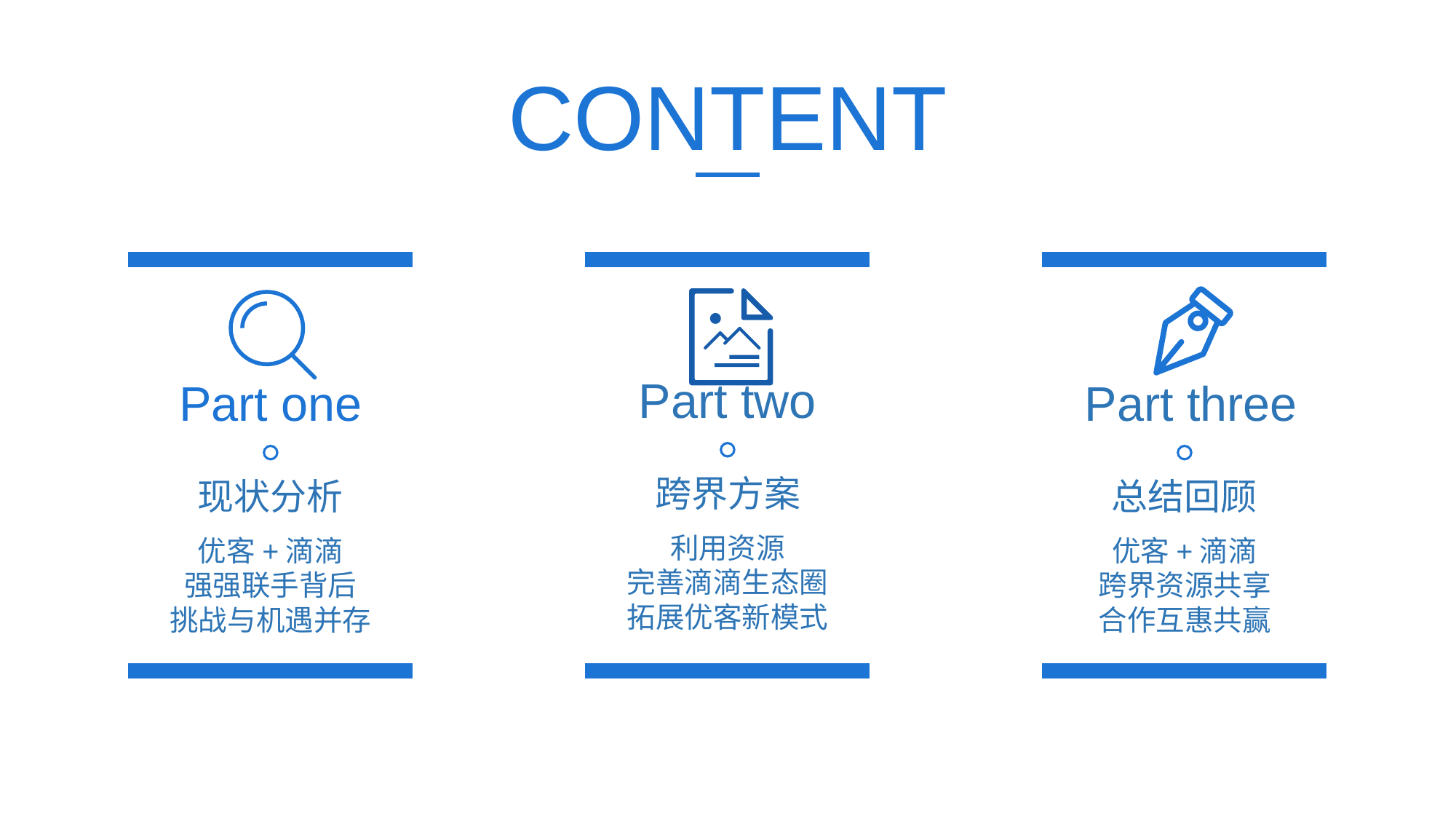

CONTENT
Part one

现状分析
优客+滴滴
强强联手背后
挑战与机遇并存
Part two

跨界方案
利用资源
完善滴滴生态圈
拓展优客新模式
Part three

总结回顾
优客+滴滴
跨界资源共享
合作互惠共赢